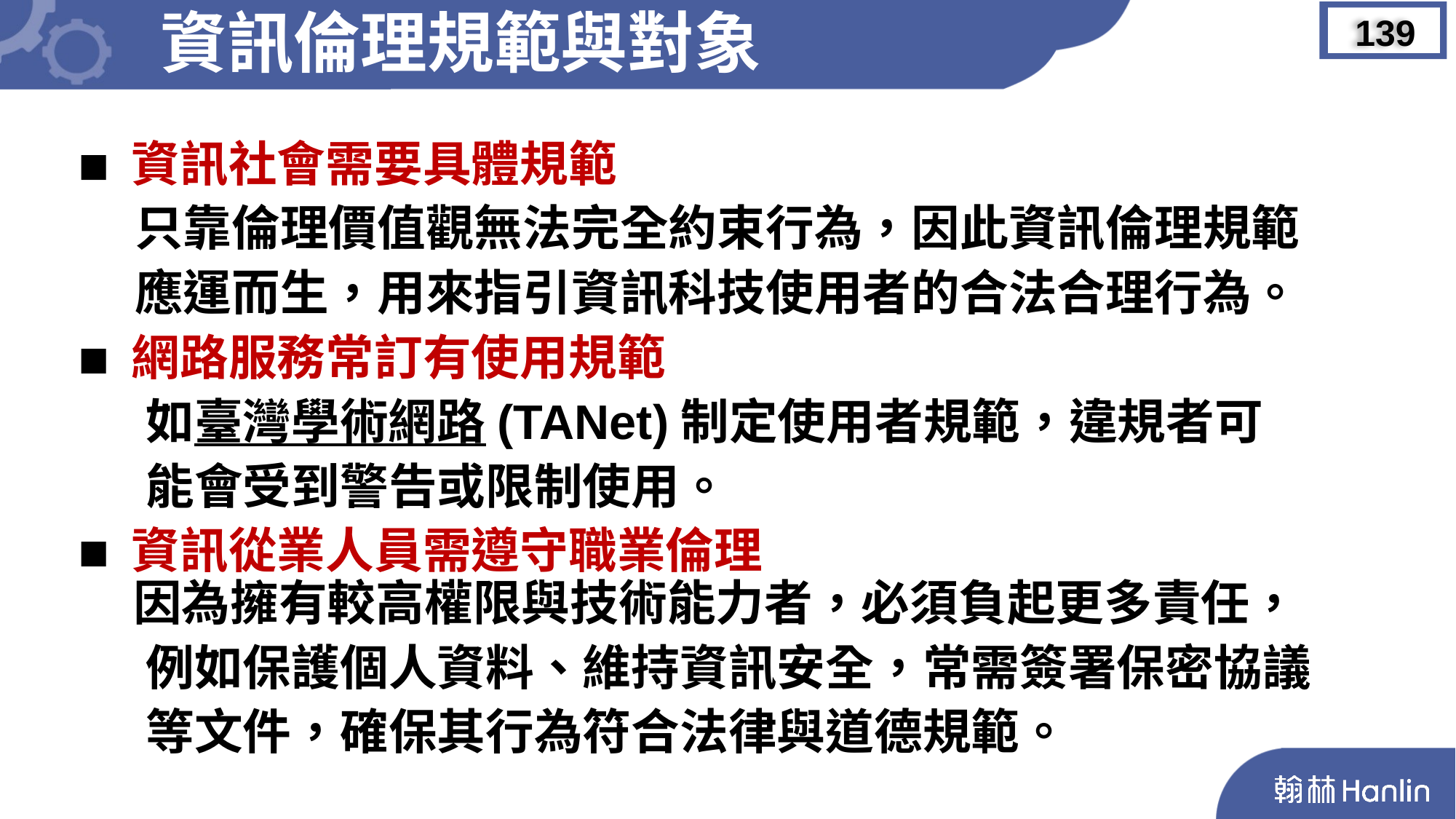

資訊倫理規範與對象
139
◼︎ 資訊社會需要具體規範
    只靠倫理價值觀無法完全約束行為，因此資訊倫理規範
    應運而生，用來指引資訊科技使用者的合法合理行為。
◼︎ 網路服務常訂有使用規範
     如臺灣學術網路(TANet)制定使用者規範，違規者可
     能會受到警告或限制使用。
◼︎ 資訊從業人員需遵守職業倫理
   因為擁有較高權限與技術能力者，必須負起更多責任，
     例如保護個人資料、維持資訊安全，常需簽署保密協議
     等文件，確保其行為符合法律與道德規範。